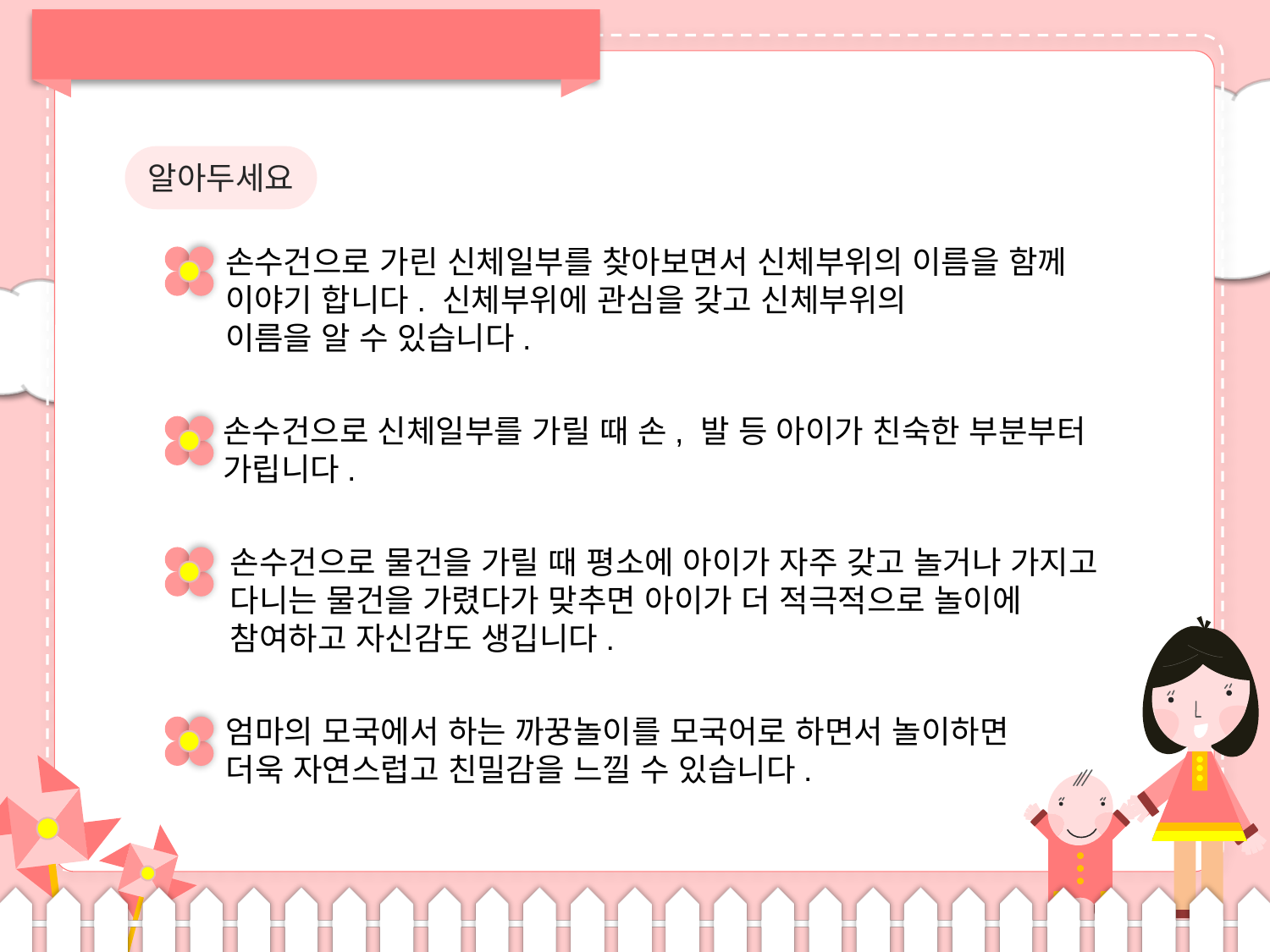

알아두세요
손수건으로 가린 신체일부를 찾아보면서 신체부위의 이름을 함께
이야기 합니다. 신체부위에 관심을 갖고 신체부위의
이름을 알 수 있습니다.

손수건으로 신체일부를 가릴 때 손, 발 등 아이가 친숙한 부분부터
가립니다.

손수건으로 물건을 가릴 때 평소에 아이가 자주 갖고 놀거나 가지고
다니는 물건을 가렸다가 맞추면 아이가 더 적극적으로 놀이에
참여하고 자신감도 생깁니다.

엄마의 모국에서 하는 까꿍놀이를 모국어로 하면서 놀이하면
더욱 자연스럽고 친밀감을 느낄 수 있습니다.